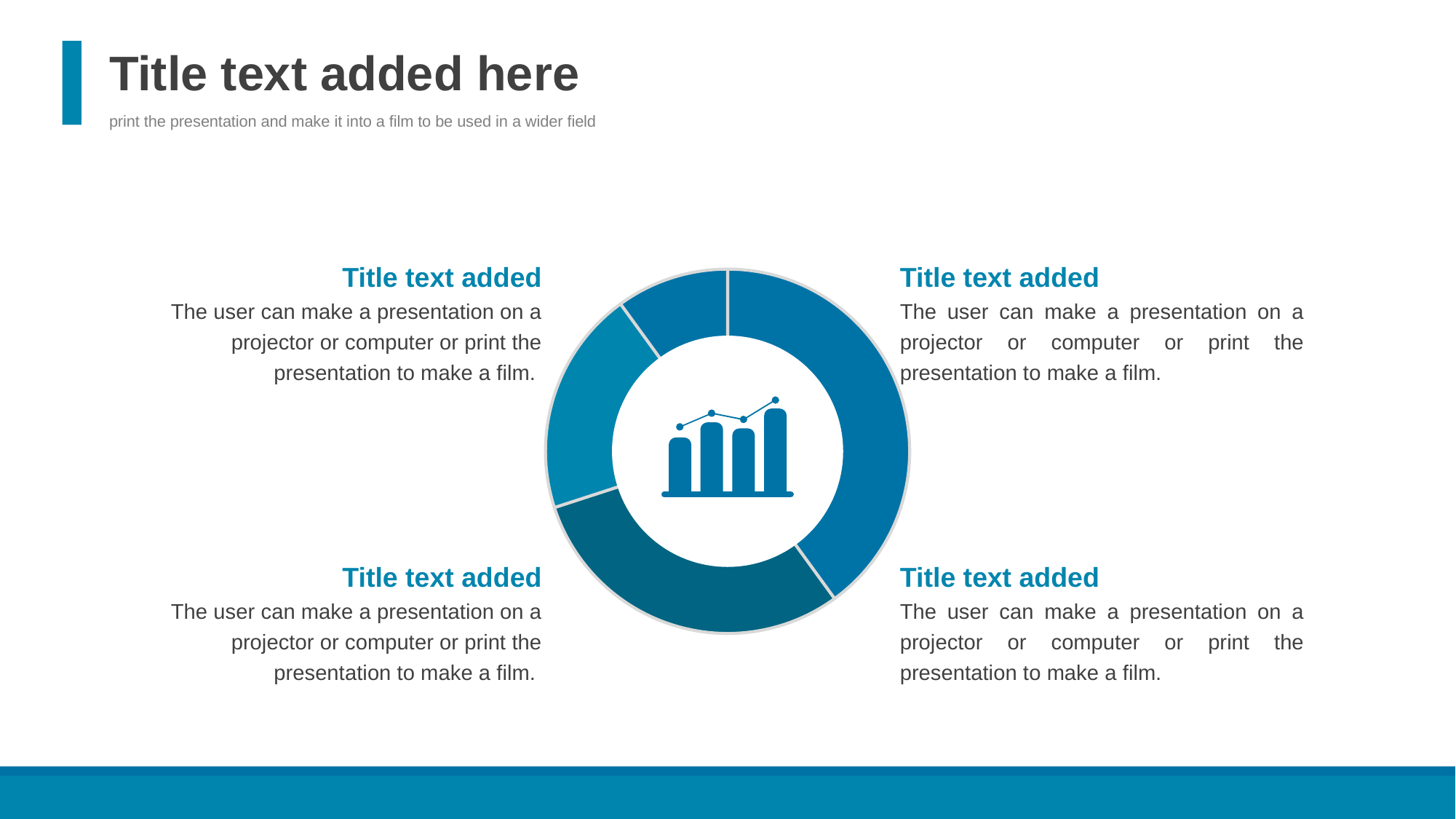

Title text added here
print the presentation and make it into a film to be used in a wider field
Title text added
The user can make a presentation on a projector or computer or print the presentation to make a film.
Title text added
The user can make a presentation on a projector or computer or print the presentation to make a film.

### Chart

| Category | 销售额 |
|---|---|
| 第一季度 | 40.0 |
| 第二季度 | 30.0 |
| 第三季度 | 20.0 |
| 第四季度 | 10.0 |

Title text added
The user can make a presentation on a projector or computer or print the presentation to make a film.
Title text added
The user can make a presentation on a projector or computer or print the presentation to make a film.